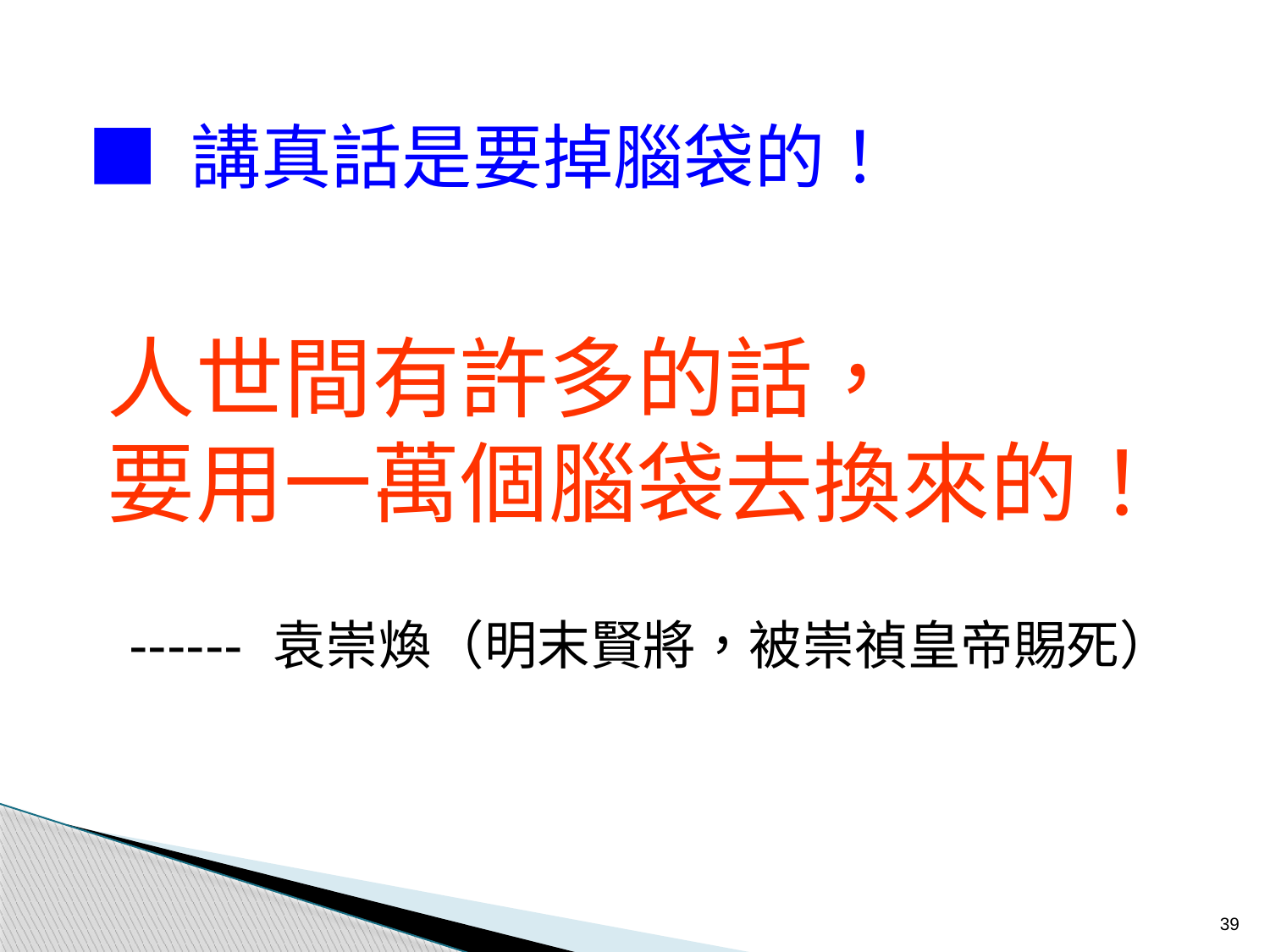

■ 講真話是要掉腦袋的！
人世間有許多的話，
要用一萬個腦袋去換來的！
------ 袁崇煥（明末賢將，被崇禎皇帝賜死）
39